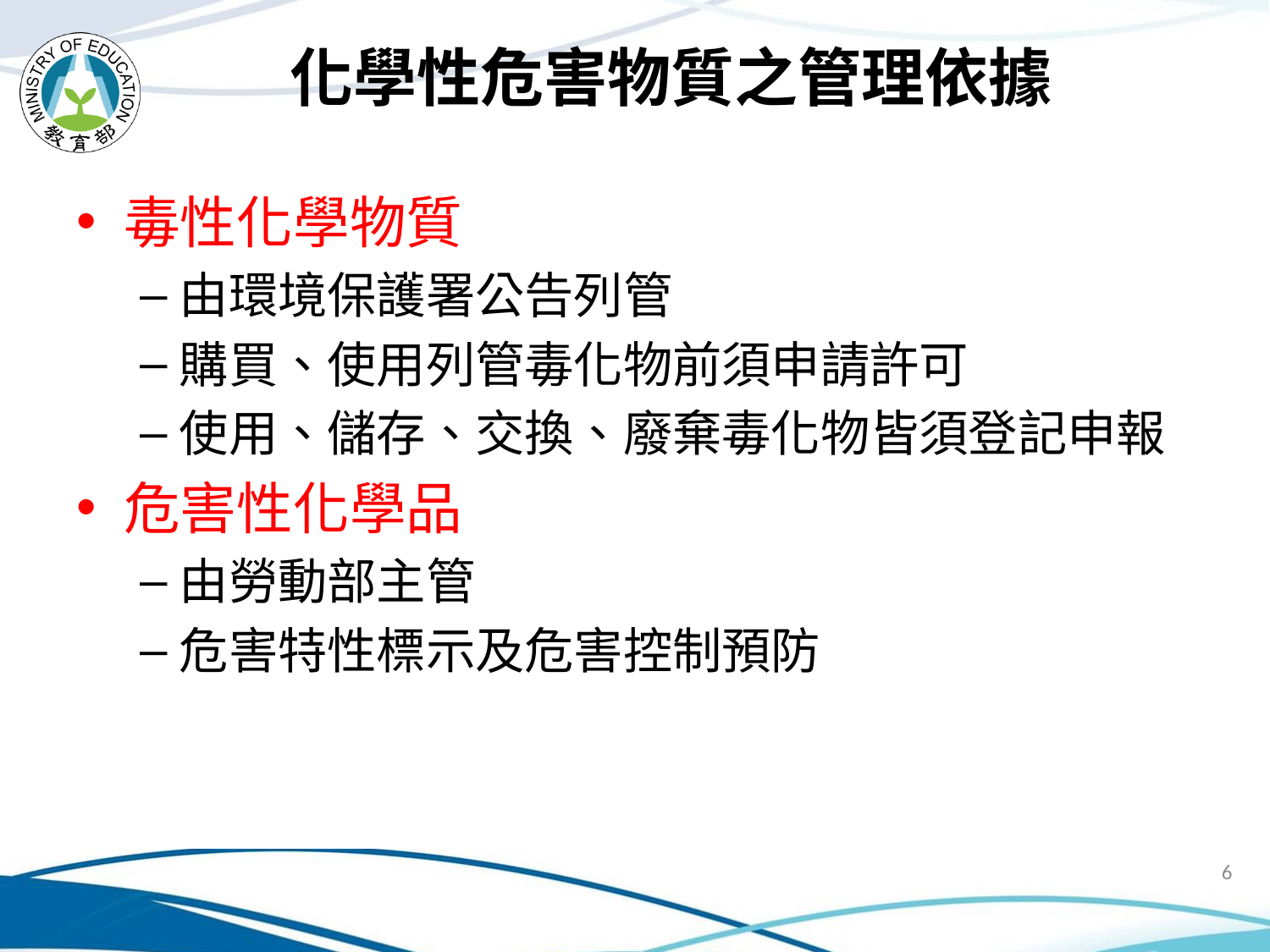

# 化學性危害物質之管理依據
毒性化學物質
由環境保護署公告列管
購買、使用列管毒化物前須申請許可
使用、儲存、交換、廢棄毒化物皆須登記申報
危害性化學品
由勞動部主管
危害特性標示及危害控制預防
6